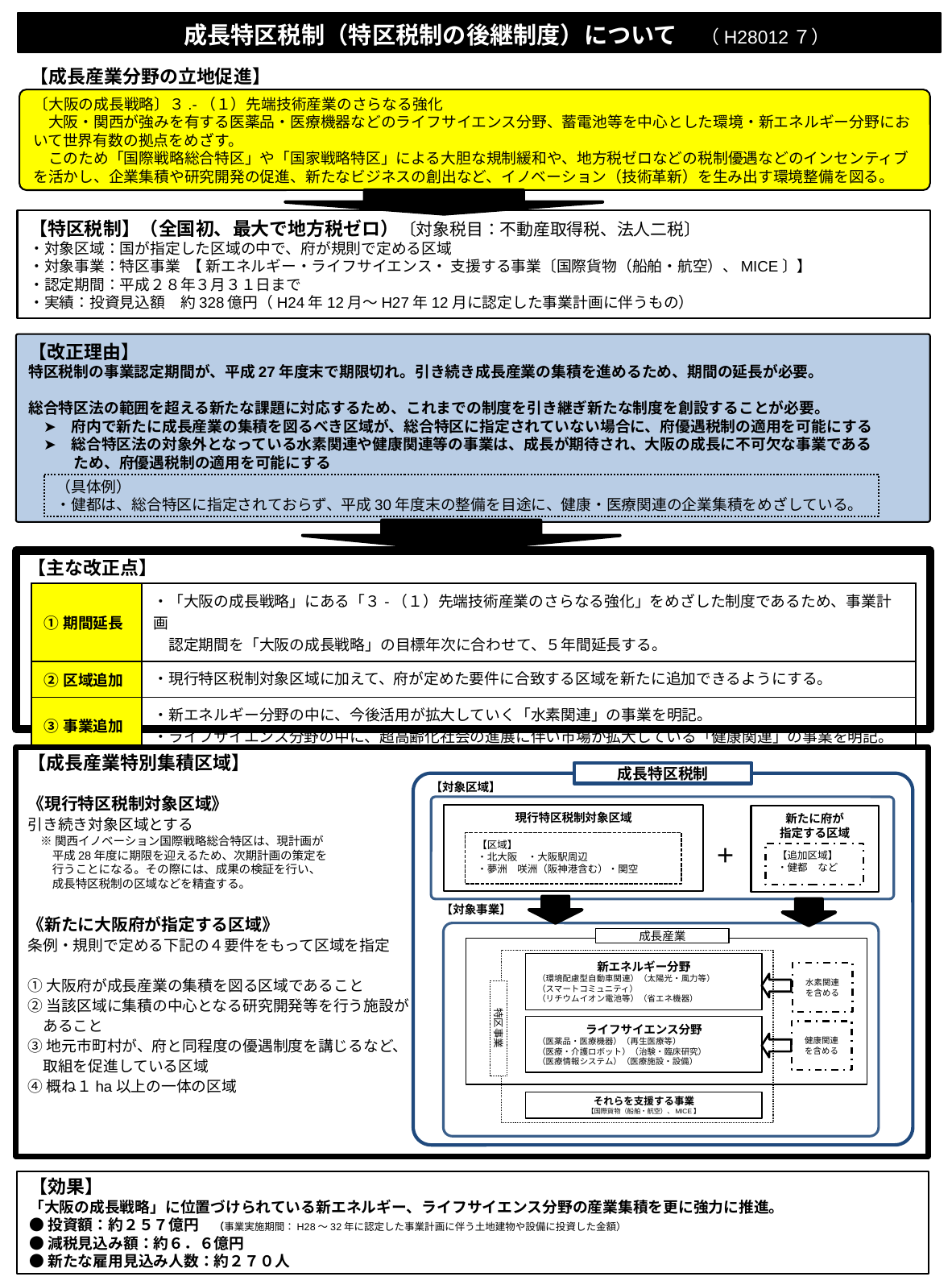

成長特区税制（特区税制の後継制度）について　（H28012７）
【成長産業分野の立地促進】

〔大阪の成長戦略〕３.-（１）先端技術産業のさらなる強化
　大阪・関西が強みを有する医薬品・医療機器などのライフサイエンス分野、蓄電池等を中心とした環境・新エネルギー分野において世界有数の拠点をめざす。
　このため「国際戦略総合特区」や「国家戦略特区」による大胆な規制緩和や、地方税ゼロなどの税制優遇などのインセンティブを活かし、企業集積や研究開発の促進、新たなビジネスの創出など、イノベーション（技術革新）を生み出す環境整備を図る。

【特区税制】（全国初、最大で地方税ゼロ）〔対象税目：不動産取得税、法人二税〕
・対象区域：国が指定した区域の中で、府が規則で定める区域
・対象事業：特区事業  【 新エネルギー・ライフサイエンス・ 支援する事業〔国際貨物（船舶・航空）、MICE〕】
・認定期間：平成２８年３月３１日まで
・実績：投資見込額　約328億円（H24年12月～H27年12月に認定した事業計画に伴うもの）
【改正理由】
特区税制の事業認定期間が、平成27年度末で期限切れ。引き続き成長産業の集積を進めるため、期間の延長が必要。

総合特区法の範囲を超える新たな課題に対応するため、これまでの制度を引き継ぎ新たな制度を創設することが必要。
　➤　府内で新たに成長産業の集積を図るべき区域が、総合特区に指定されていない場合に、府優遇税制の適用を可能にする
　➤　総合特区法の対象外となっている水素関連や健康関連等の事業は、成長が期待され、大阪の成長に不可欠な事業である
　　　ため、府優遇税制の適用を可能にする

（具体例）
・健都は、総合特区に指定されておらず、平成30年度末の整備を目途に、健康・医療関連の企業集積をめざしている。

【主な改正点】

| ①期間延長 | ・「大阪の成長戦略」にある「３-（１）先端技術産業のさらなる強化」をめざした制度であるため、事業計画　 　認定期間を「大阪の成長戦略」の目標年次に合わせて、５年間延長する。 |
| --- | --- |
| ②区域追加 | ・現行特区税制対象区域に加えて、府が定めた要件に合致する区域を新たに追加できるようにする。 |
| ③事業追加 | ・新エネルギー分野の中に、今後活用が拡大していく「水素関連」の事業を明記。 ・ライフサイエンス分野の中に、超高齢化社会の進展に伴い市場が拡大している「健康関連」の事業を明記。 |
【成長産業特別集積区域】

《現行特区税制対象区域》
引き続き対象区域とする

《新たに大阪府が指定する区域》
条例・規則で定める下記の４要件をもって区域を指定

①大阪府が成長産業の集積を図る区域であること
②当該区域に集積の中心となる研究開発等を行う施設が
　あること
③地元市町村が、府と同程度の優遇制度を講じるなど、
　取組を促進している区域
④概ね１ha以上の一体の区域
新エネルギー分野
（環境配慮型自動車関連）（太陽光・風力等）
（スマートコミュニティ）
（リチウムイオン電池等）（省エネ機器）
ライフサイエンス分野
（医薬品・医療機器）（再生医療等）
（医療・介護ロボット）（治験・臨床研究）
（医療情報システム）（医療施設・設備）
それらを支援する事業
【国際貨物（船舶・航空）、MICE】
成長特区税制
【対象区域】

現行特区税制対象区域
【区域】
・北大阪　・大阪駅周辺
・夢洲　咲洲（阪神港含む）・関空
新たに府が
指定する区域
【追加区域】
・健都　など

【対象事業】

成長産業

特区事業
水素関連
を含める

健康関連
を含める
※関西イノベーション国際戦略総合特区は、現計画が
　平成28年度に期限を迎えるため、次期計画の策定を
　行うことになる。その際には、成果の検証を行い、
　成長特区税制の区域などを精査する。
＋

【効果】
「大阪の成長戦略」に位置づけられている新エネルギー、ライフサイエンス分野の産業集積を更に強力に推進。
●投資額：約２５７億円　（事業実施期間：H28～32年に認定した事業計画に伴う土地建物や設備に投資した金額）
●減税見込み額：約６．６億円
●新たな雇用見込み人数：約２７０人